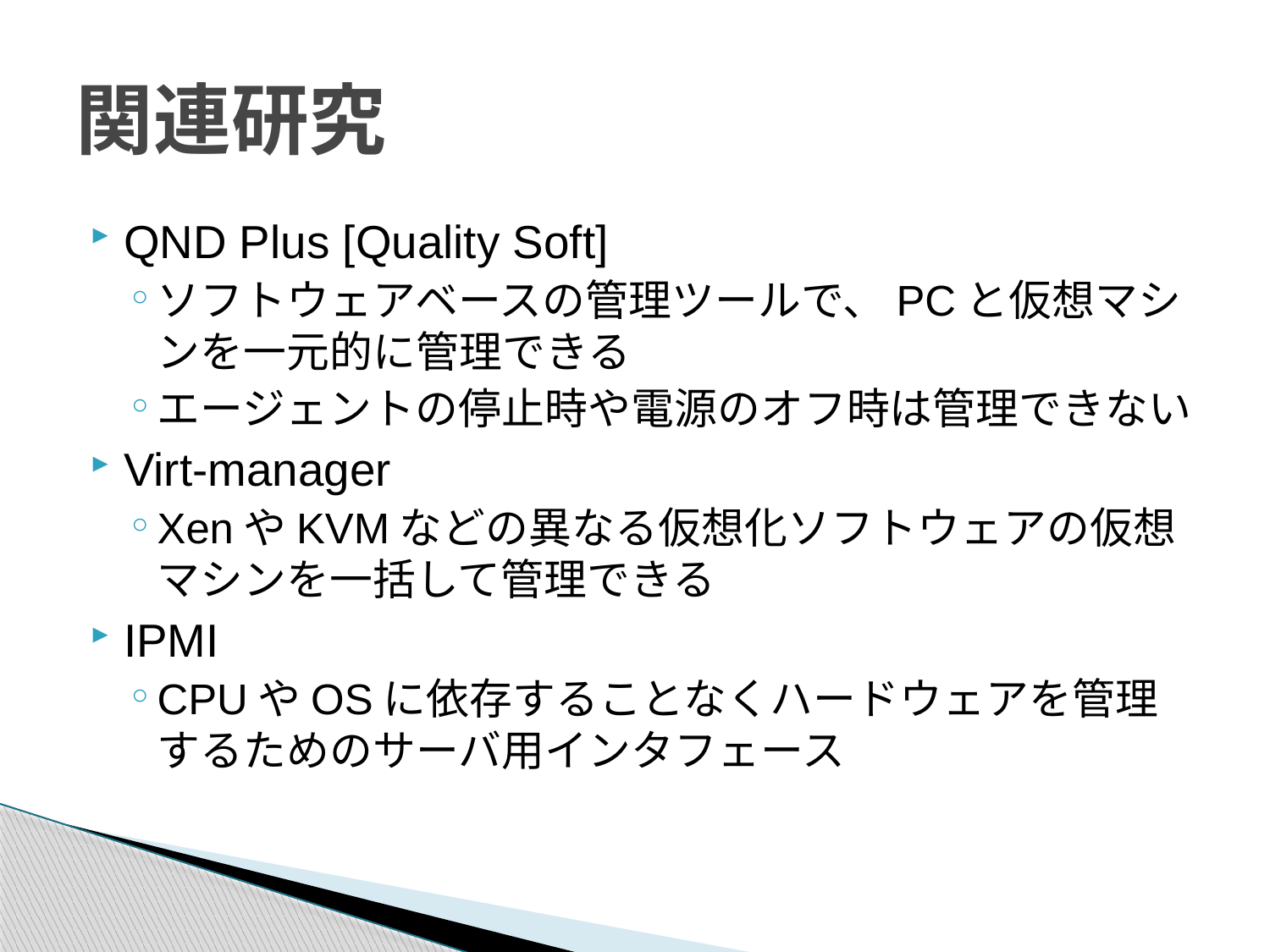

# 関連研究
QND Plus [Quality Soft]
ソフトウェアベースの管理ツールで、PCと仮想マシンを一元的に管理できる
エージェントの停止時や電源のオフ時は管理できない
Virt-manager
XenやKVMなどの異なる仮想化ソフトウェアの仮想マシンを一括して管理できる
IPMI
CPUやOSに依存することなくハードウェアを管理するためのサーバ用インタフェース